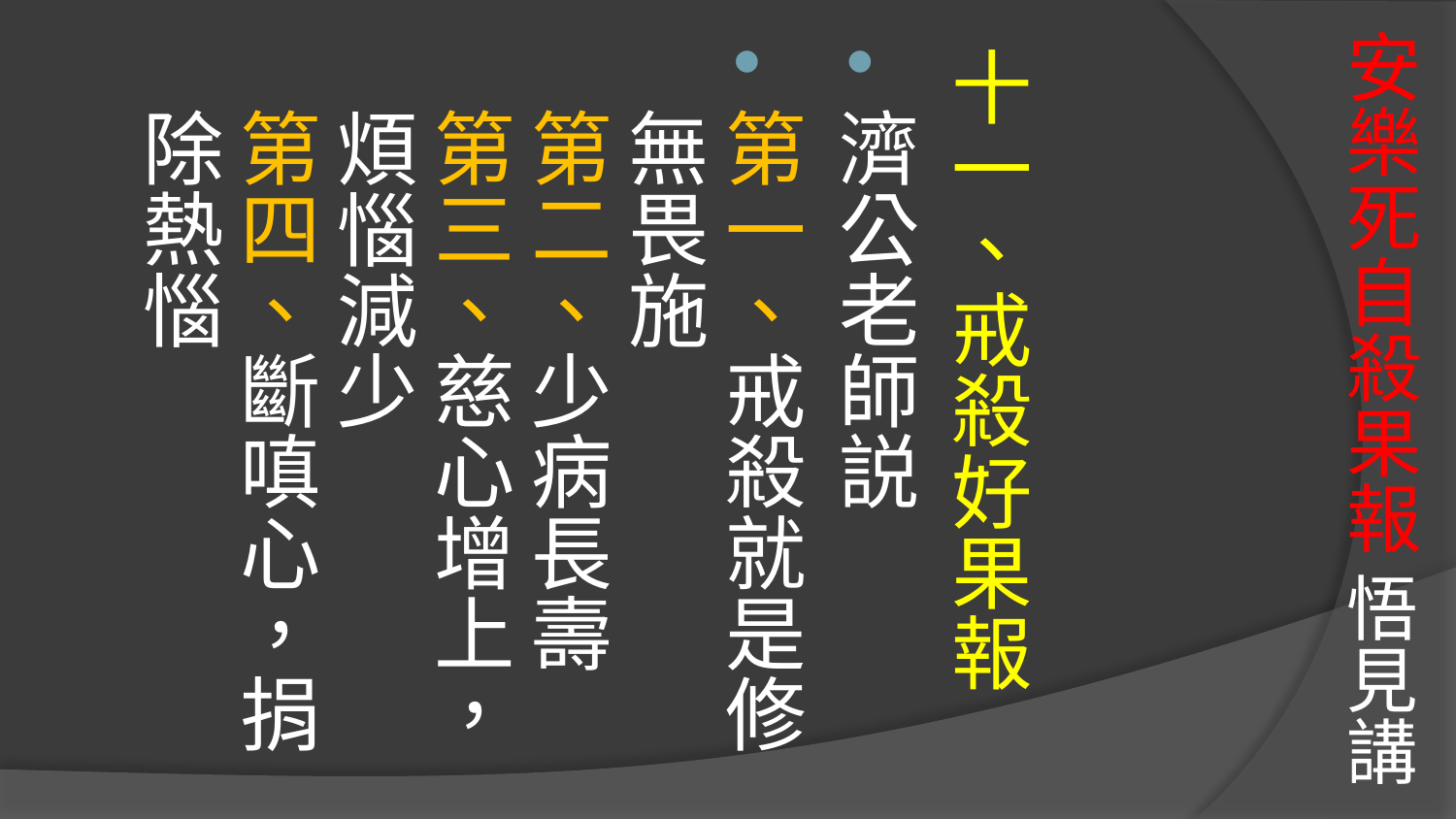

# 安樂死自殺果報 悟見講
十一、戒殺好果報
濟公老師説
第一、戒殺就是修無畏施
第二、少病長壽
第三、慈心增上，煩惱減少
第四、斷嗔心，捐除熱惱